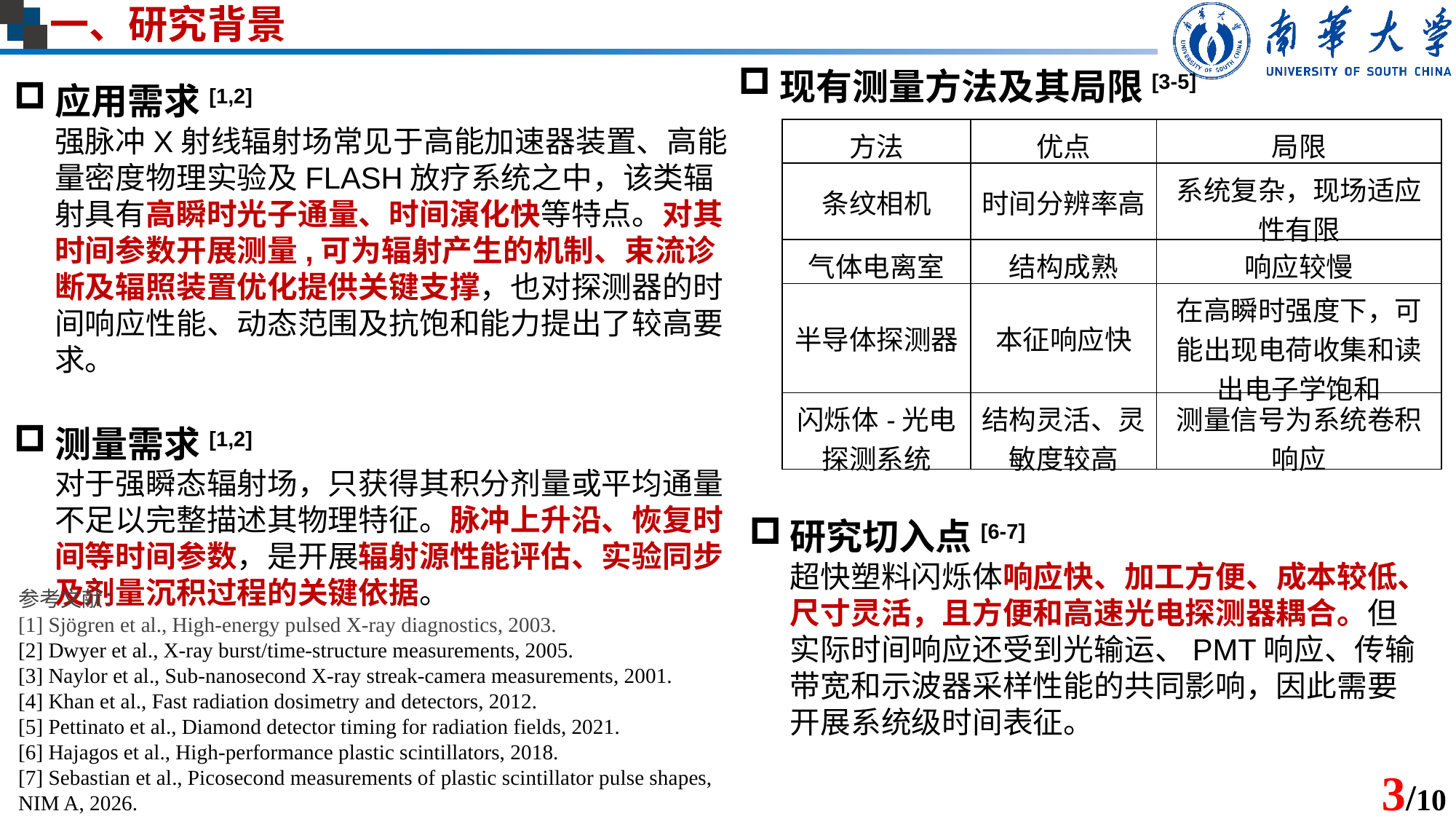

一、研究背景
现有测量方法及其局限[3-5]
应用需求[1,2]
强脉冲X射线辐射场常见于高能加速器装置、高能量密度物理实验及FLASH放疗系统之中，该类辐射具有高瞬时光子通量、时间演化快等特点。对其时间参数开展测量,可为辐射产生的机制、束流诊断及辐照装置优化提供关键支撑，也对探测器的时间响应性能、动态范围及抗饱和能力提出了较高要求。

测量需求[1,2]
对于强瞬态辐射场，只获得其积分剂量或平均通量不足以完整描述其物理特征。脉冲上升沿、恢复时间等时间参数，是开展辐射源性能评估、实验同步及剂量沉积过程的关键依据。
| 方法 | 优点 | 局限 |
| --- | --- | --- |
| 条纹相机 | 时间分辨率高 | 系统复杂，现场适应性有限 |
| 气体电离室 | 结构成熟 | 响应较慢 |
| 半导体探测器 | 本征响应快 | 在高瞬时强度下，可能出现电荷收集和读出电子学饱和 |
| 闪烁体-光电探测系统 | 结构灵活、灵敏度较高 | 测量信号为系统卷积响应 |
研究切入点[6-7]
超快塑料闪烁体响应快、加工方便、成本较低、尺寸灵活，且方便和高速光电探测器耦合。但实际时间响应还受到光输运、PMT响应、传输带宽和示波器采样性能的共同影响，因此需要开展系统级时间表征。
参考文献：
[1] Sjögren et al., High-energy pulsed X-ray diagnostics, 2003.
[2] Dwyer et al., X-ray burst/time-structure measurements, 2005.
[3] Naylor et al., Sub-nanosecond X-ray streak-camera measurements, 2001.
[4] Khan et al., Fast radiation dosimetry and detectors, 2012.
[5] Pettinato et al., Diamond detector timing for radiation fields, 2021.
[6] Hajagos et al., High-performance plastic scintillators, 2018.
[7] Sebastian et al., Picosecond measurements of plastic scintillator pulse shapes, NIM A, 2026.